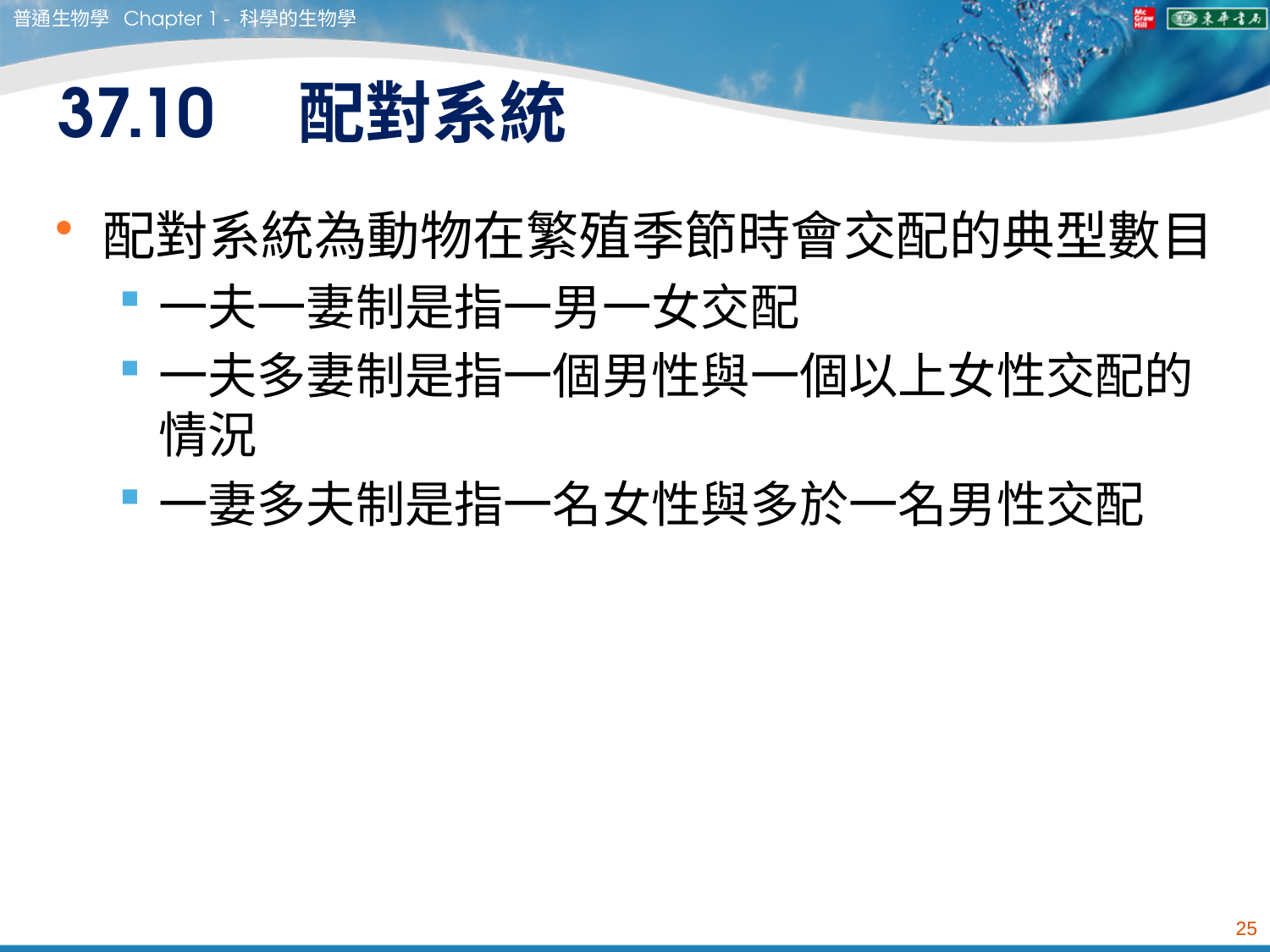

普通生物學  Chapter 1 - 科學的生物學
# 37.10　配對系統
配對系統為動物在繁殖季節時會交配的典型數目
一夫一妻制是指一男一女交配
一夫多妻制是指一個男性與一個以上女性交配的情況
一妻多夫制是指一名女性與多於一名男性交配
25